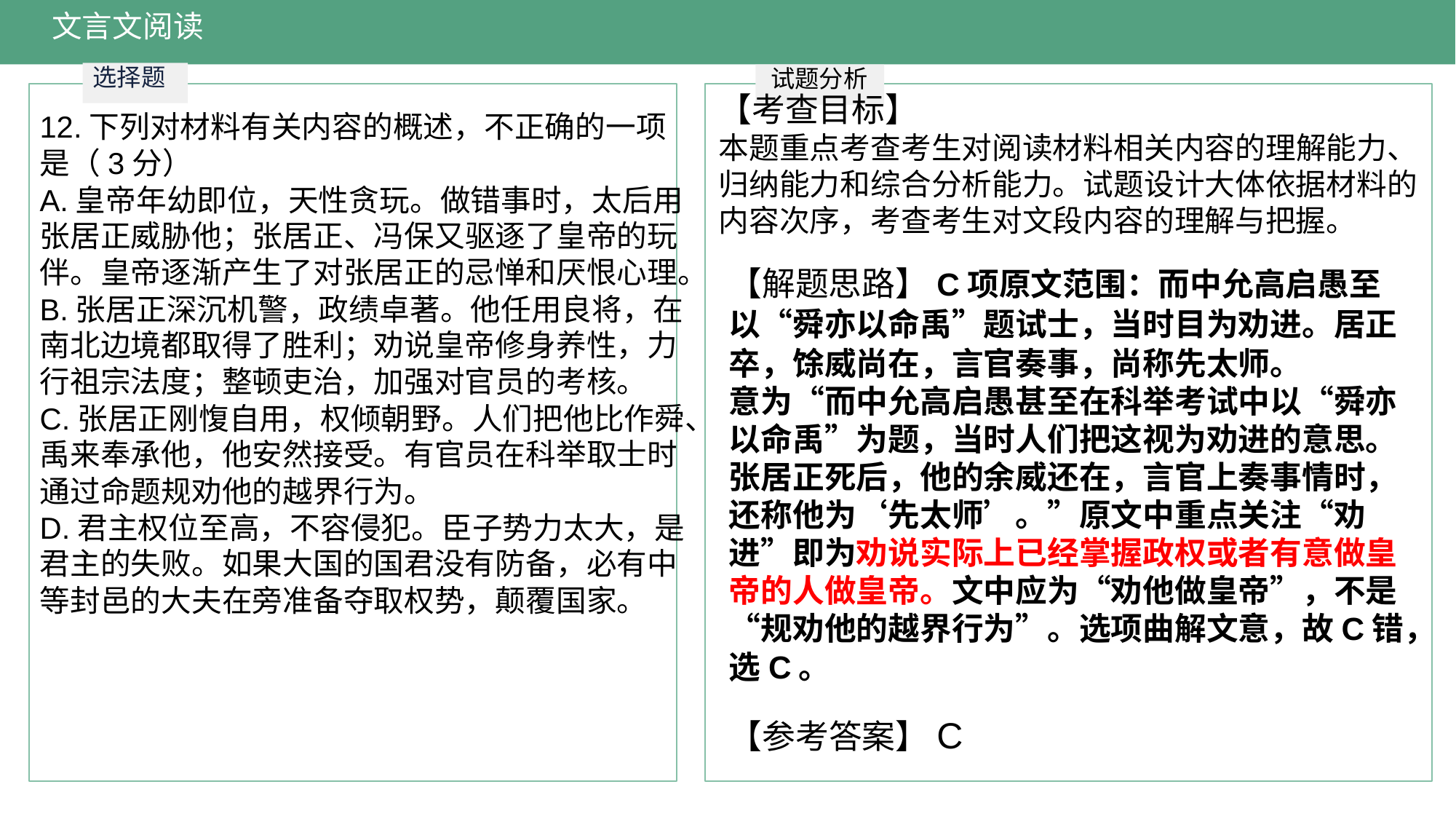

文言文阅读
选择题

试题分析

【考查目标】
本题重点考查考生对阅读材料相关内容的理解能力、归纳能力和综合分析能力。试题设计大体依据材料的内容次序，考查考生对文段内容的理解与把握。
12.下列对材料有关内容的概述，不正确的一项是（3分）
A.皇帝年幼即位，天性贪玩。做错事时，太后用张居正威胁他；张居正、冯保又驱逐了皇帝的玩伴。皇帝逐渐产生了对张居正的忌惮和厌恨心理。
B.张居正深沉机警，政绩卓著。他任用良将，在南北边境都取得了胜利；劝说皇帝修身养性，力行祖宗法度；整顿吏治，加强对官员的考核。
C.张居正刚愎自用，权倾朝野。人们把他比作舜、禹来奉承他，他安然接受。有官员在科举取士时通过命题规劝他的越界行为。
D.君主权位至高，不容侵犯。臣子势力太大，是君主的失败。如果大国的国君没有防备，必有中等封邑的大夫在旁准备夺取权势，颠覆国家。

【解题思路】C项原文范围：而中允高启愚至以“舜亦以命禹”题试士，当时目为劝进。居正卒，馀威尚在，言官奏事，尚称先太师。
意为“而中允高启愚甚至在科举考试中以“舜亦以命禹”为题，当时人们把这视为劝进的意思。张居正死后，他的余威还在，言官上奏事情时，还称他为‘先太师’。”原文中重点关注“劝进”即为劝说实际上已经掌握政权或者有意做皇帝的人做皇帝。文中应为“劝他做皇帝”，不是“规劝他的越界行为”。选项曲解文意，故C错，选C。
【参考答案】C